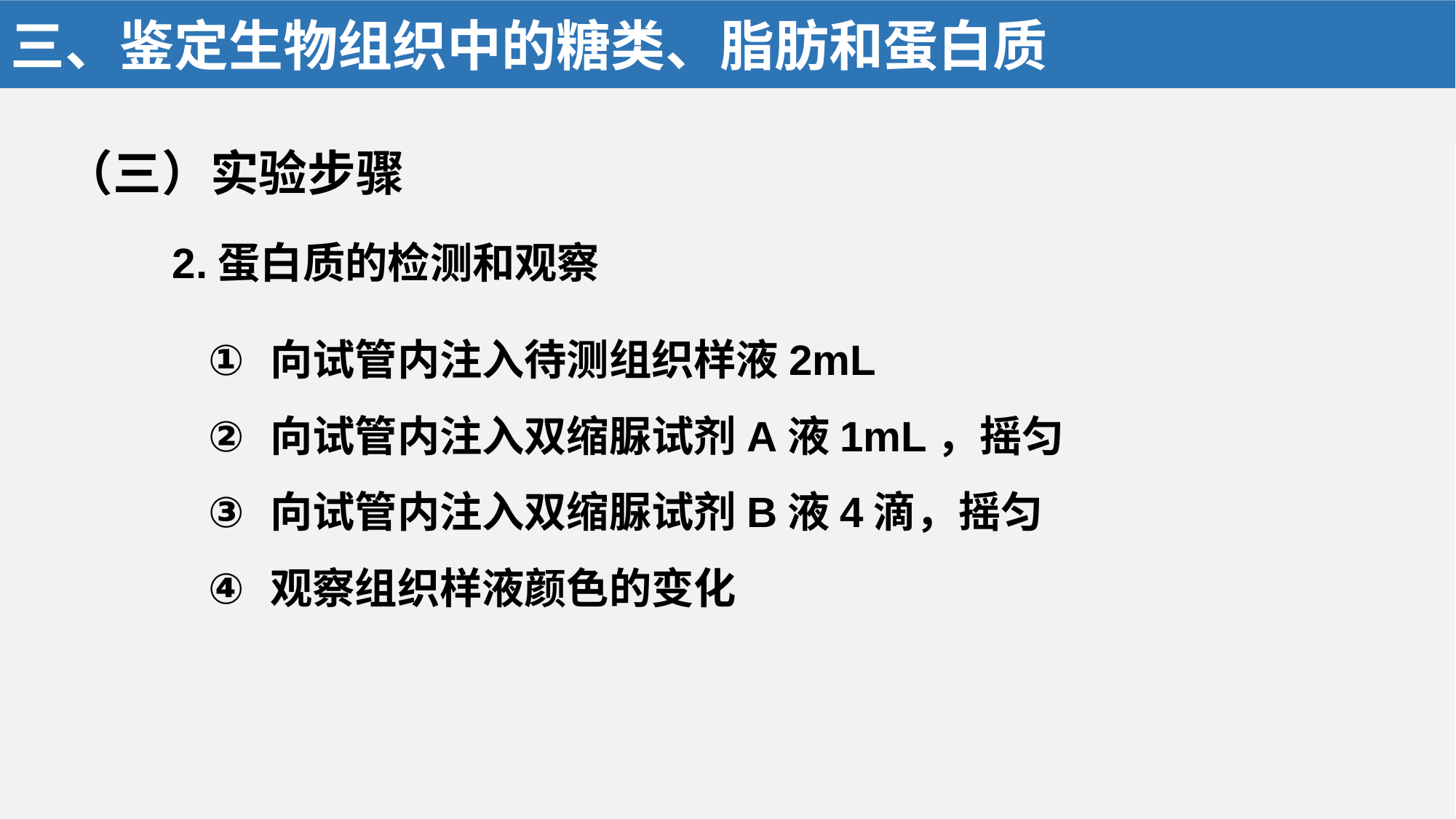

三、鉴定生物组织中的糖类、脂肪和蛋白质
（三）实验步骤
        2.蛋白质的检测和观察
向试管内注入待测组织样液2mL
向试管内注入双缩脲试剂A液1mL，摇匀
向试管内注入双缩脲试剂B液4滴，摇匀
观察组织样液颜色的变化